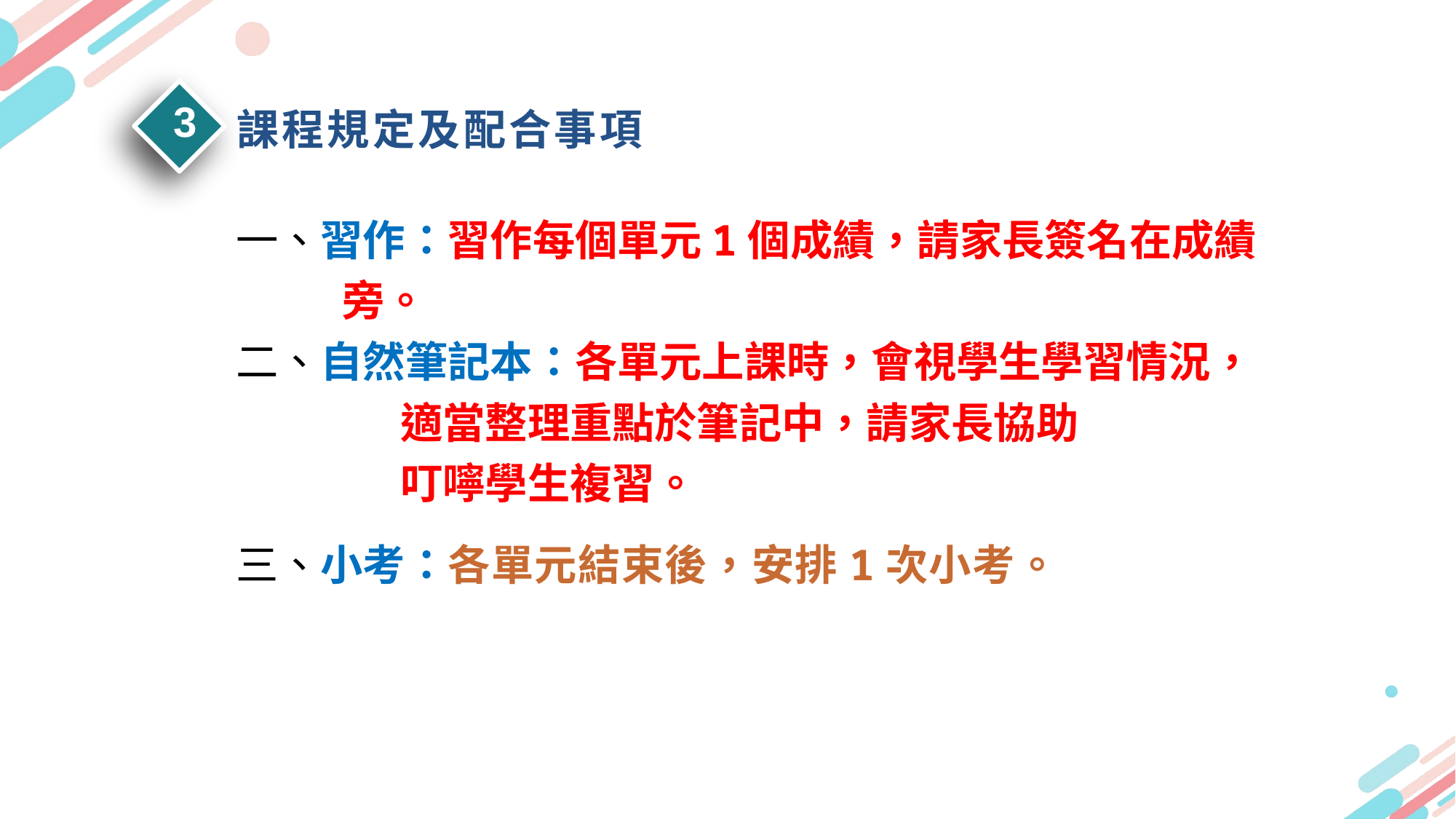

3
課程規定及配合事項
一、習作：習作每個單元1個成績，請家長簽名在成績
          旁。
二、自然筆記本：各單元上課時，會視學生學習情況，
                適當整理重點於筆記中，請家長協助
                叮嚀學生複習。
三、小考：各單元結束後，安排1次小考。